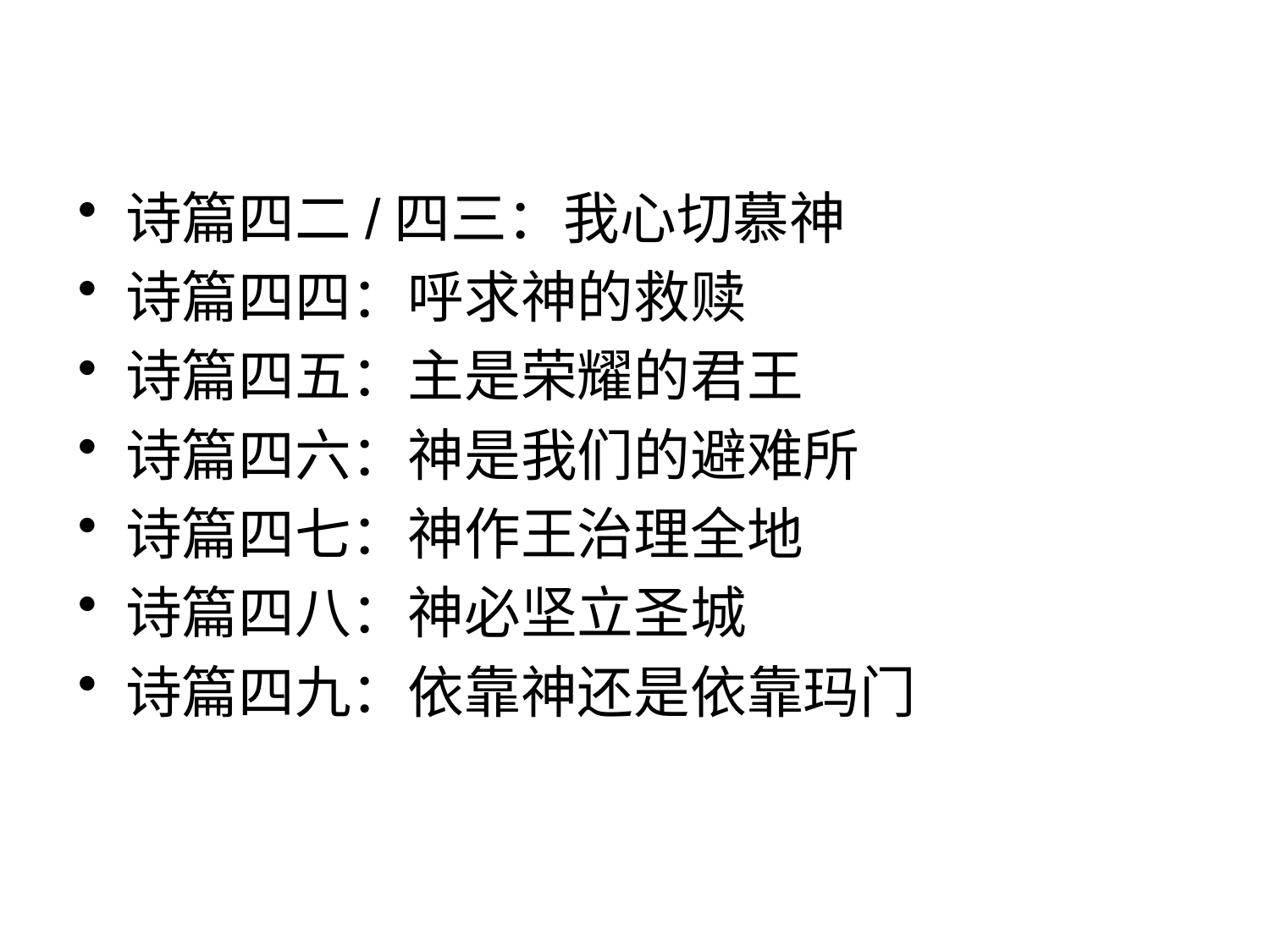

诗篇四二/四三：我心切慕神
诗篇四四：呼求神的救赎
诗篇四五：主是荣耀的君王
诗篇四六：神是我们的避难所
诗篇四七：神作王治理全地
诗篇四八：神必坚立圣城
诗篇四九：依靠神还是依靠玛门